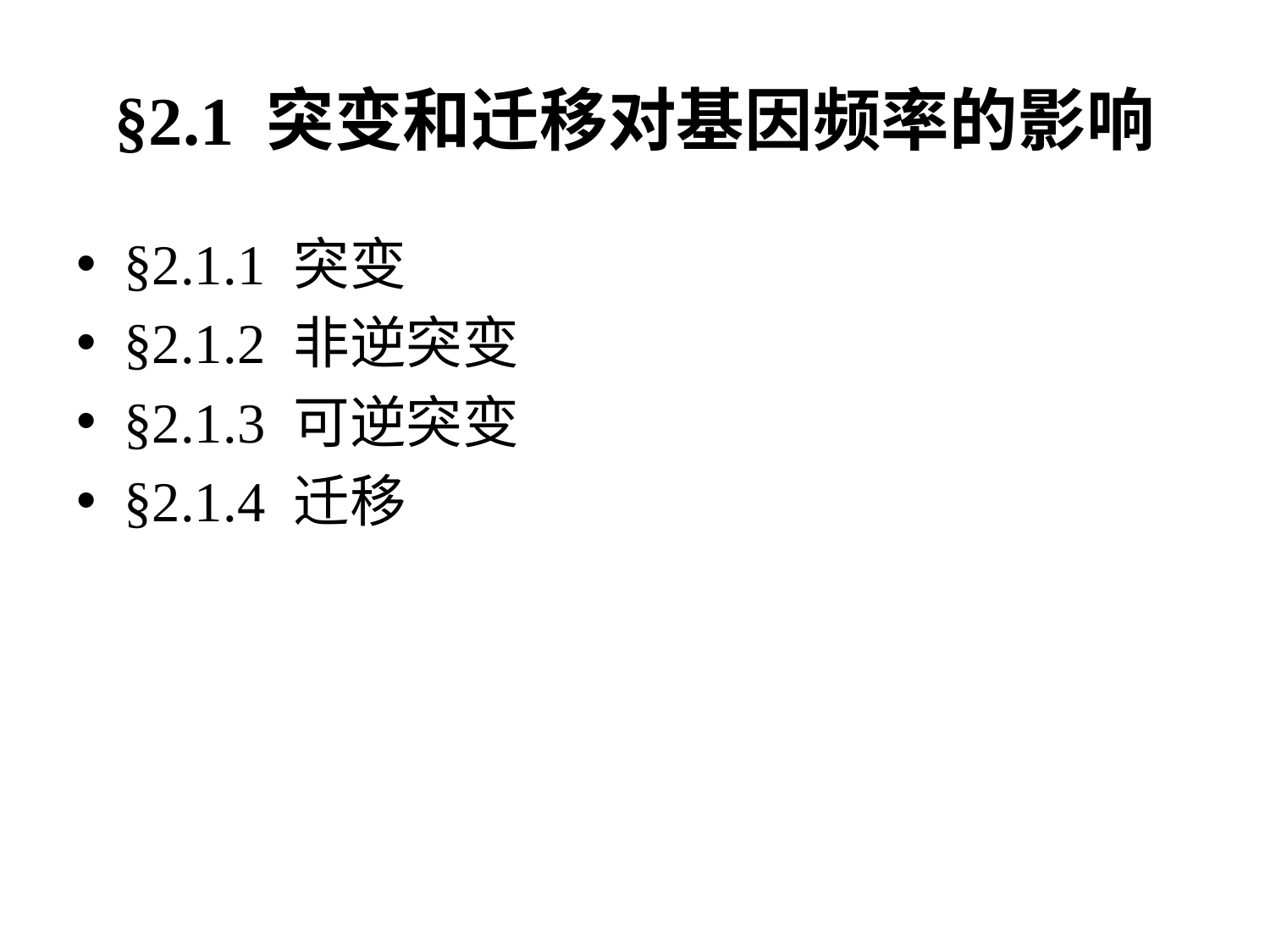

# §2.1 突变和迁移对基因频率的影响
§2.1.1 突变
§2.1.2 非逆突变
§2.1.3 可逆突变
§2.1.4 迁移